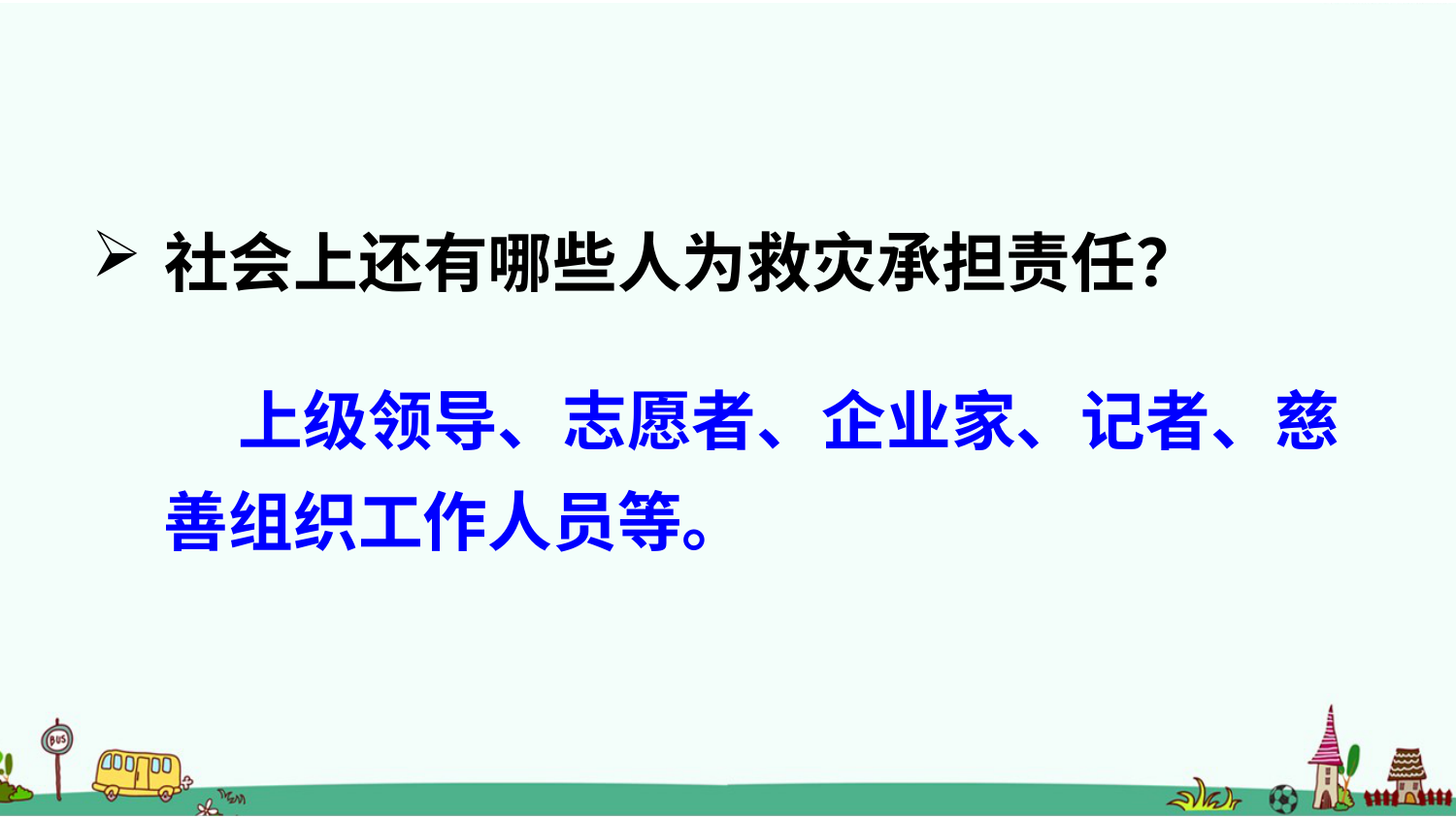

社会上还有哪些人为救灾承担责任？
    上级领导、志愿者、企业家、记者、慈善组织工作人员等。